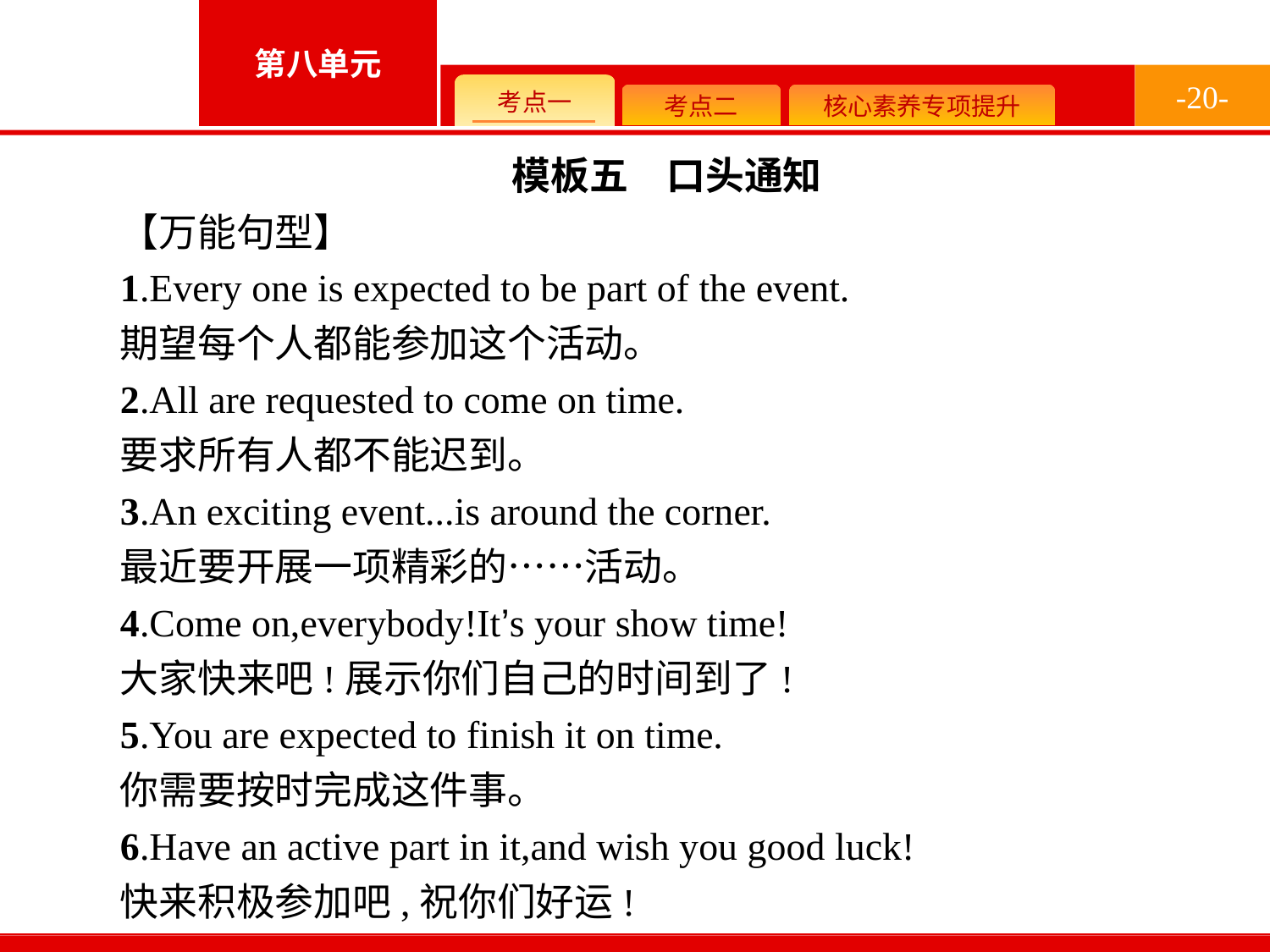

-20-
模板五　口头通知
【万能句型】
1.Every one is expected to be part of the event.
期望每个人都能参加这个活动。
2.All are requested to come on time.
要求所有人都不能迟到。
3.An exciting event...is around the corner.
最近要开展一项精彩的……活动。
4.Come on,everybody!It’s your show time!
大家快来吧!展示你们自己的时间到了!
5.You are expected to finish it on time.
你需要按时完成这件事。
6.Have an active part in it,and wish you good luck!
快来积极参加吧,祝你们好运!